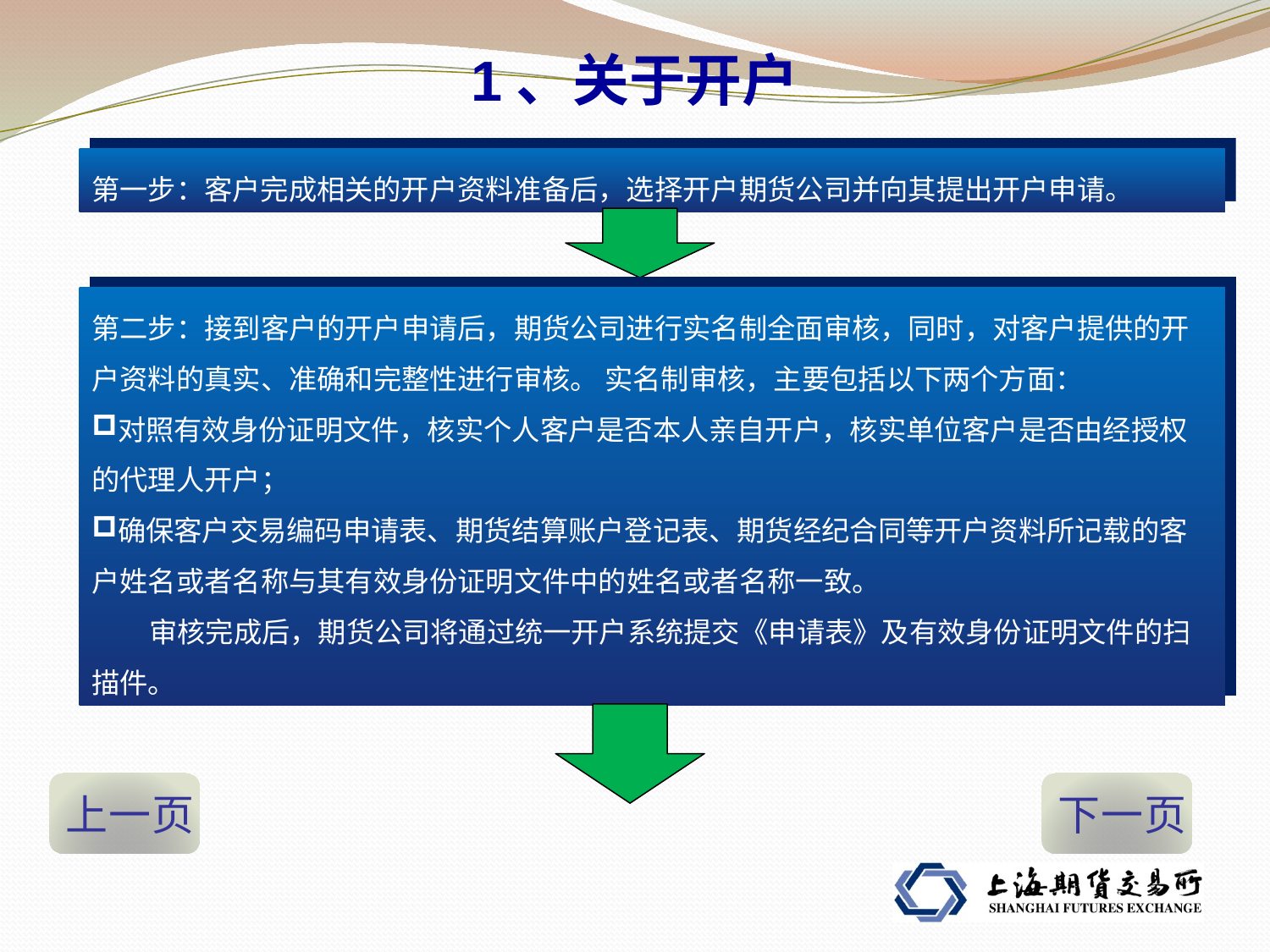

# 1、关于开户
第一步：客户完成相关的开户资料准备后，选择开户期货公司并向其提出开户申请。

第二步：接到客户的开户申请后，期货公司进行实名制全面审核，同时，对客户提供的开户资料的真实、准确和完整性进行审核。 实名制审核，主要包括以下两个方面：
对照有效身份证明文件，核实个人客户是否本人亲自开户，核实单位客户是否由经授权的代理人开户；
确保客户交易编码申请表、期货结算账户登记表、期货经纪合同等开户资料所记载的客户姓名或者名称与其有效身份证明文件中的姓名或者名称一致。
        审核完成后，期货公司将通过统一开户系统提交《申请表》及有效身份证明文件的扫描件。

上一页
下一页